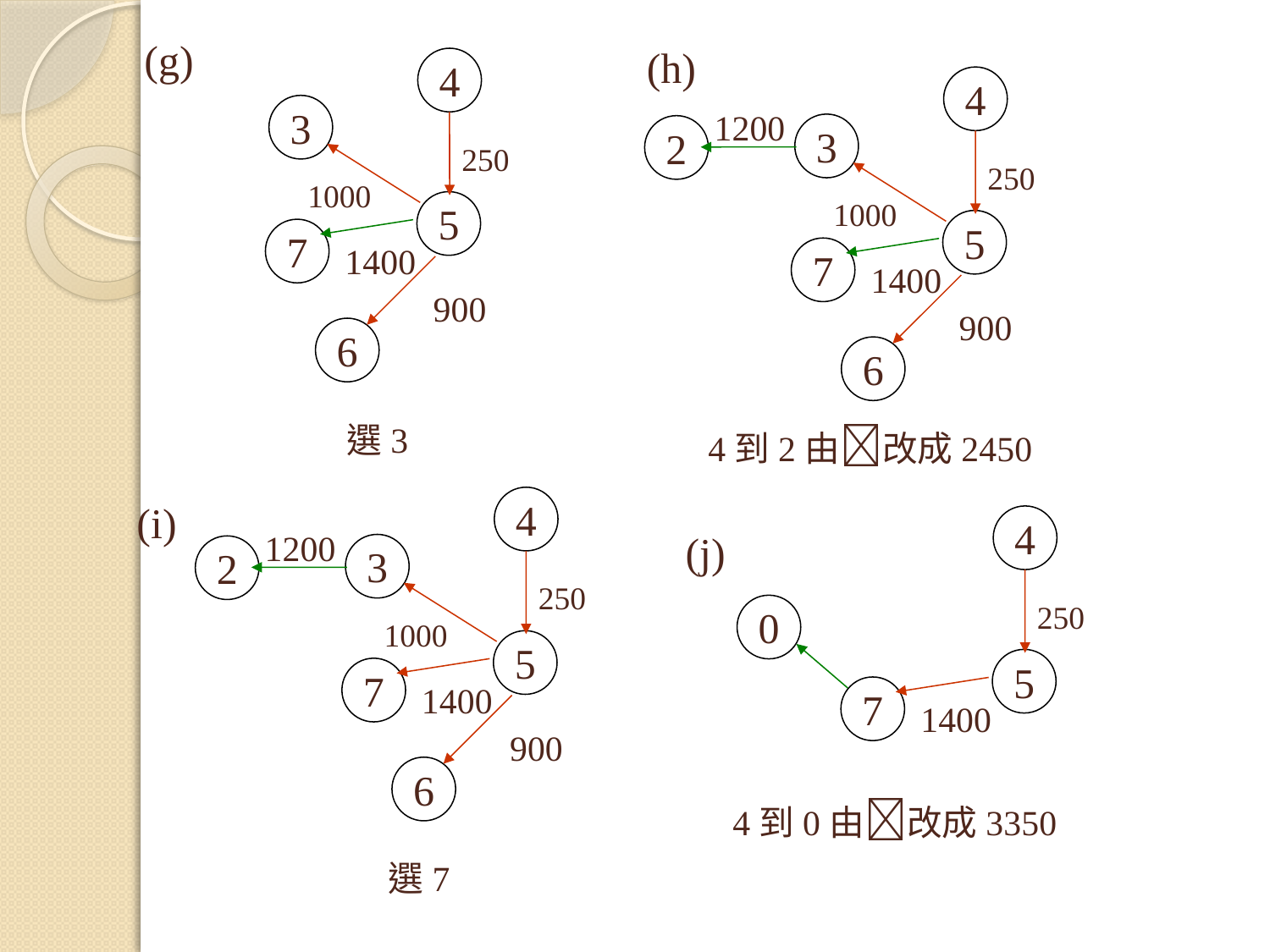

(g)
(h)

4

4

3
1200

3

2

250

250

1000
1000

5

5

7

1400

7

1400

900
900

6

6
選3
4到2由∞改成2450

4
(i)

4
(j)
1200

3

2

250

250

0
1000

5

5

7

1400

7

1400

900

6
4到0由∞改成3350
選7